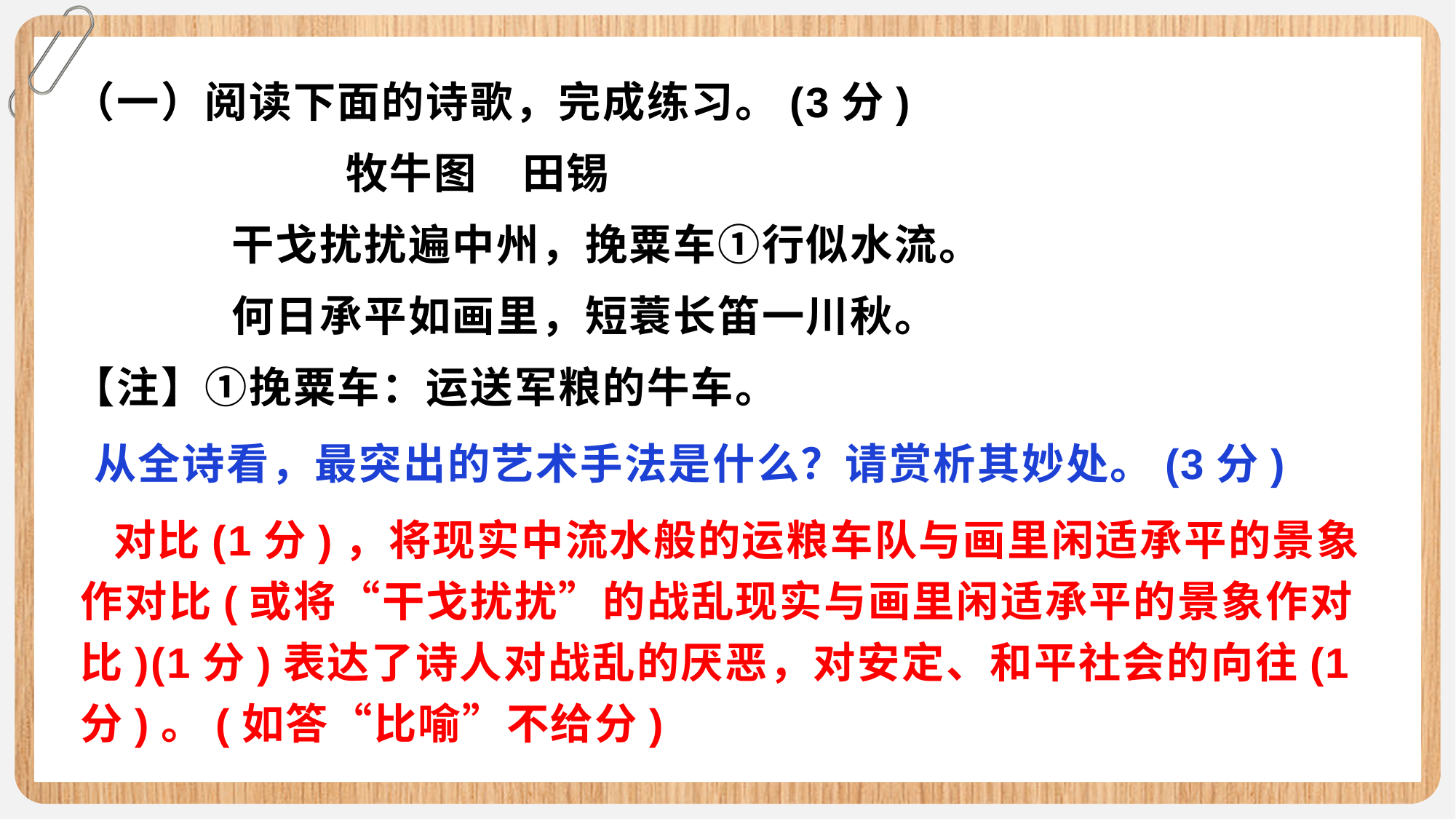

（一）阅读下面的诗歌，完成练习。(3分)
                       牧牛图　田锡
             干戈扰扰遍中州，挽粟车①行似水流。
             何日承平如画里，短蓑长笛一川秋。
【注】①挽粟车：运送军粮的牛车。
 从全诗看，最突出的艺术手法是什么？请赏析其妙处。(3分)
  对比(1分)，将现实中流水般的运粮车队与画里闲适承平的景象作对比(或将“干戈扰扰”的战乱现实与画里闲适承平的景象作对比)(1分)表达了诗人对战乱的厌恶，对安定、和平社会的向往(1分)。(如答“比喻”不给分)